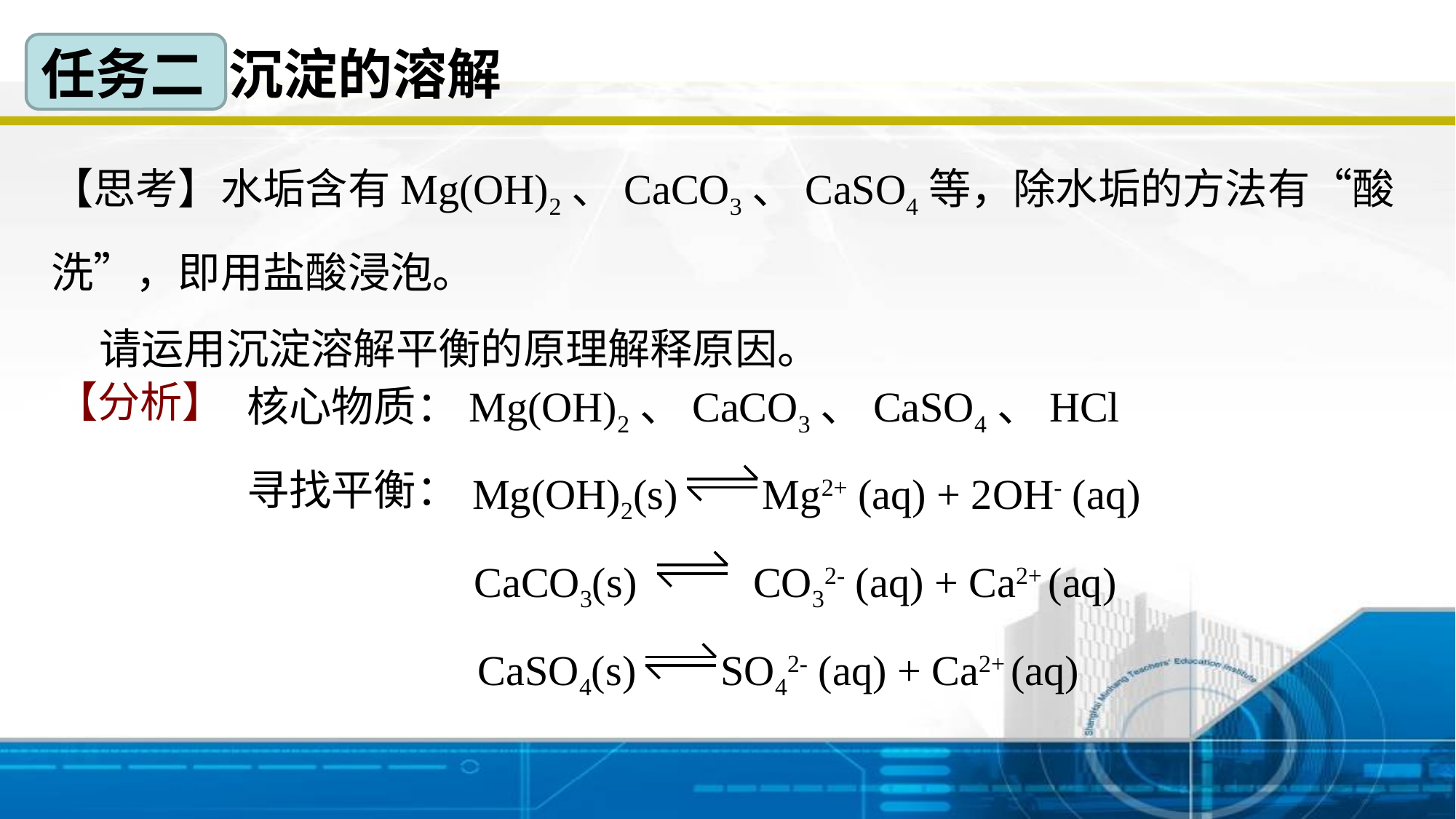

# 任务二  沉淀的溶解
【思考】水垢含有Mg(OH)2、CaCO3、CaSO4等，除水垢的方法有“酸洗”，即用盐酸浸泡。
    请运用沉淀溶解平衡的原理解释原因。
核心物质：Mg(OH)2、CaCO3、CaSO4、HCl
寻找平衡：
【分析】
Mg(OH)2(s)        Mg2+ (aq) + 2OH- (aq)
CaCO3(s)           CO32- (aq) + Ca2+ (aq)
CaSO4(s)        SO42- (aq) + Ca2+ (aq)